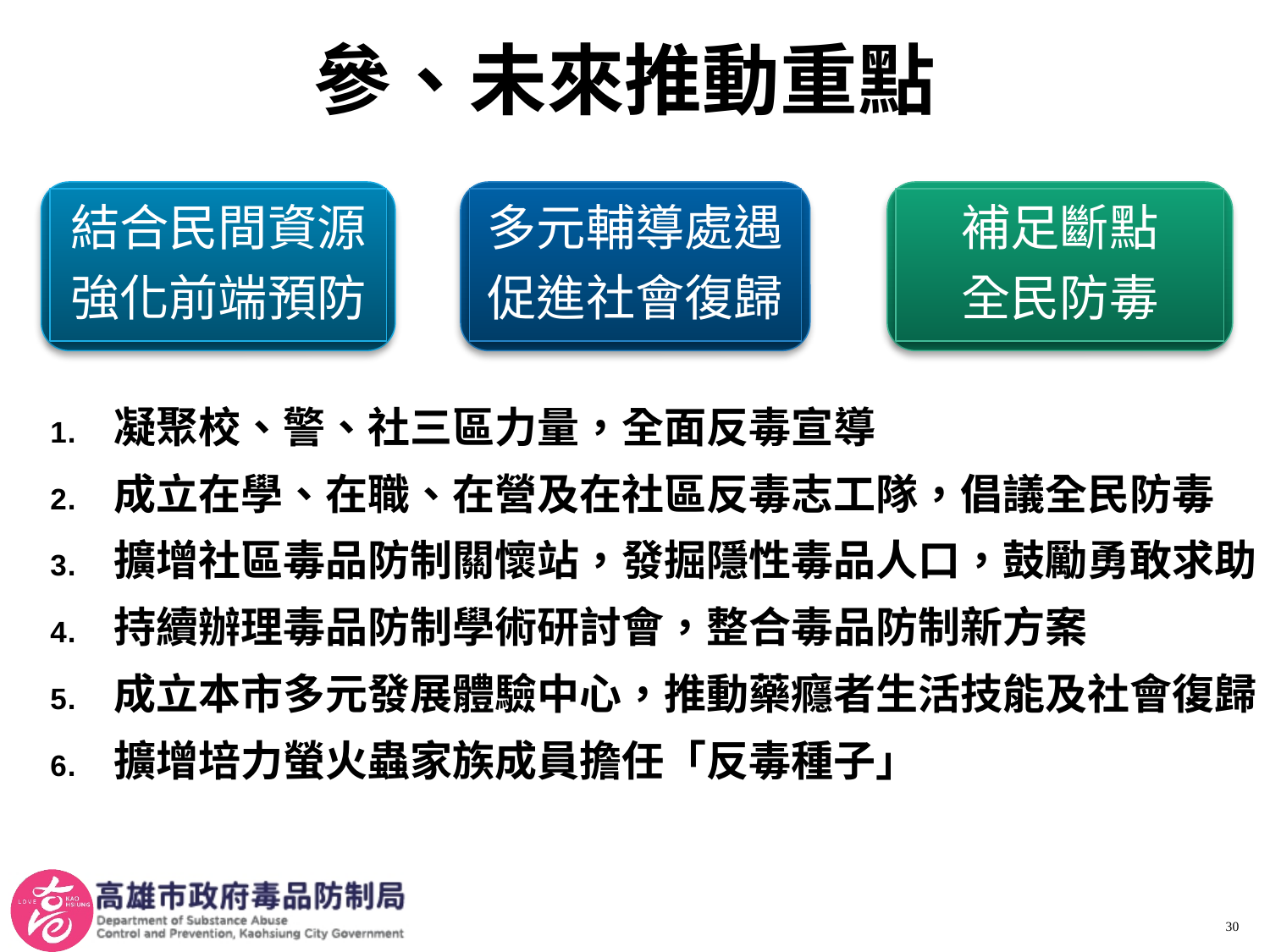

# 參、未來推動重點

結合民間資源
強化前端預防

多元輔導處遇
促進社會復歸

補足斷點
全民防毒
凝聚校、警、社三區力量，全面反毒宣導
成立在學、在職、在營及在社區反毒志工隊，倡議全民防毒
擴增社區毒品防制關懷站，發掘隱性毒品人口，鼓勵勇敢求助
持續辦理毒品防制學術研討會，整合毒品防制新方案
成立本市多元發展體驗中心，推動藥癮者生活技能及社會復歸
擴增培力螢火蟲家族成員擔任「反毒種子」

30